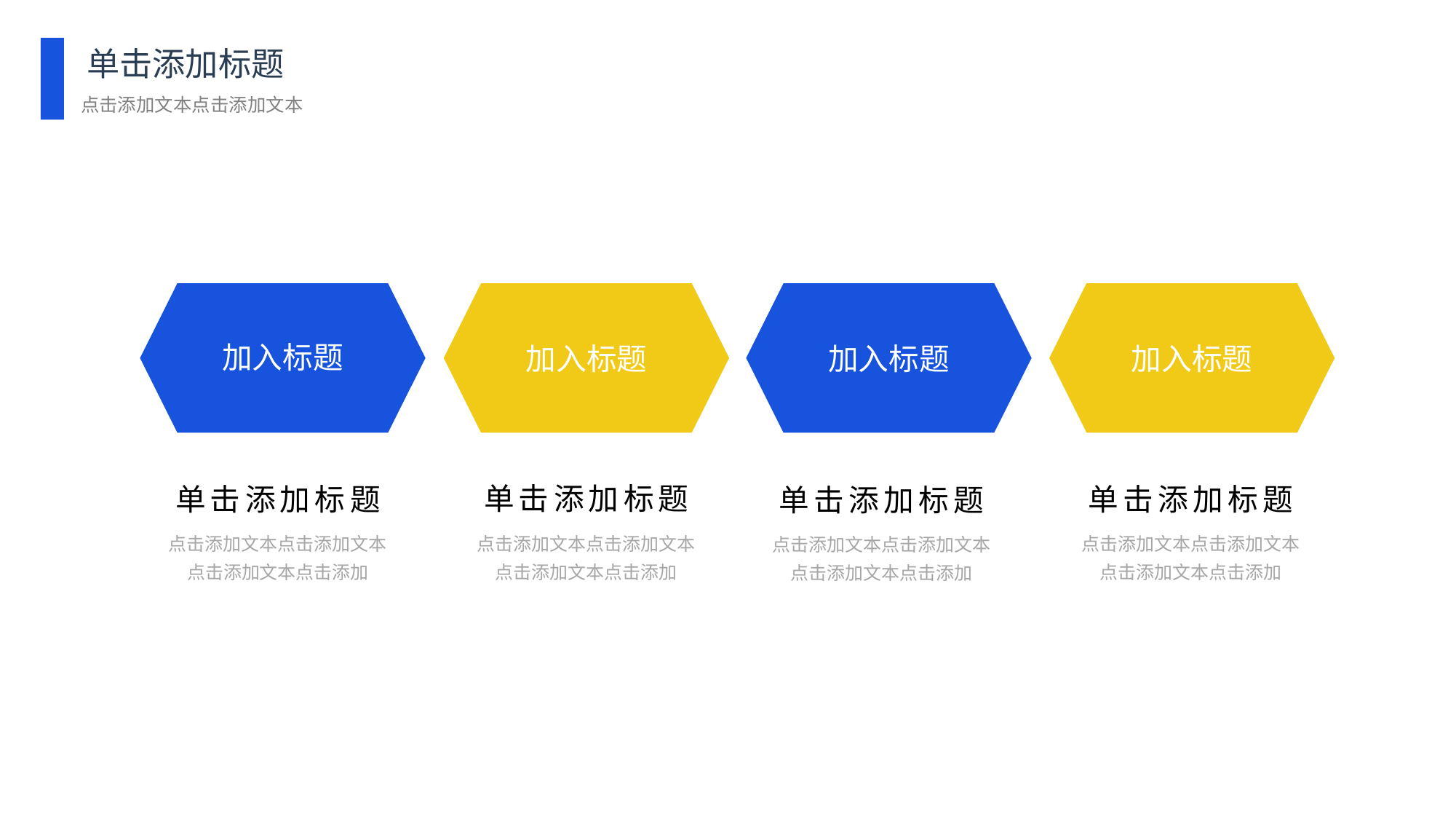

单击添加标题
点击添加文本点击添加文本

加入标题
加入标题
加入标题
加入标题
单击添加标题
单击添加标题
单击添加标题
单击添加标题
点击添加文本点击添加文本点击添加文本点击添加

点击添加文本点击添加文本点击添加文本点击添加

点击添加文本点击添加文本点击添加文本点击添加

点击添加文本点击添加文本点击添加文本点击添加